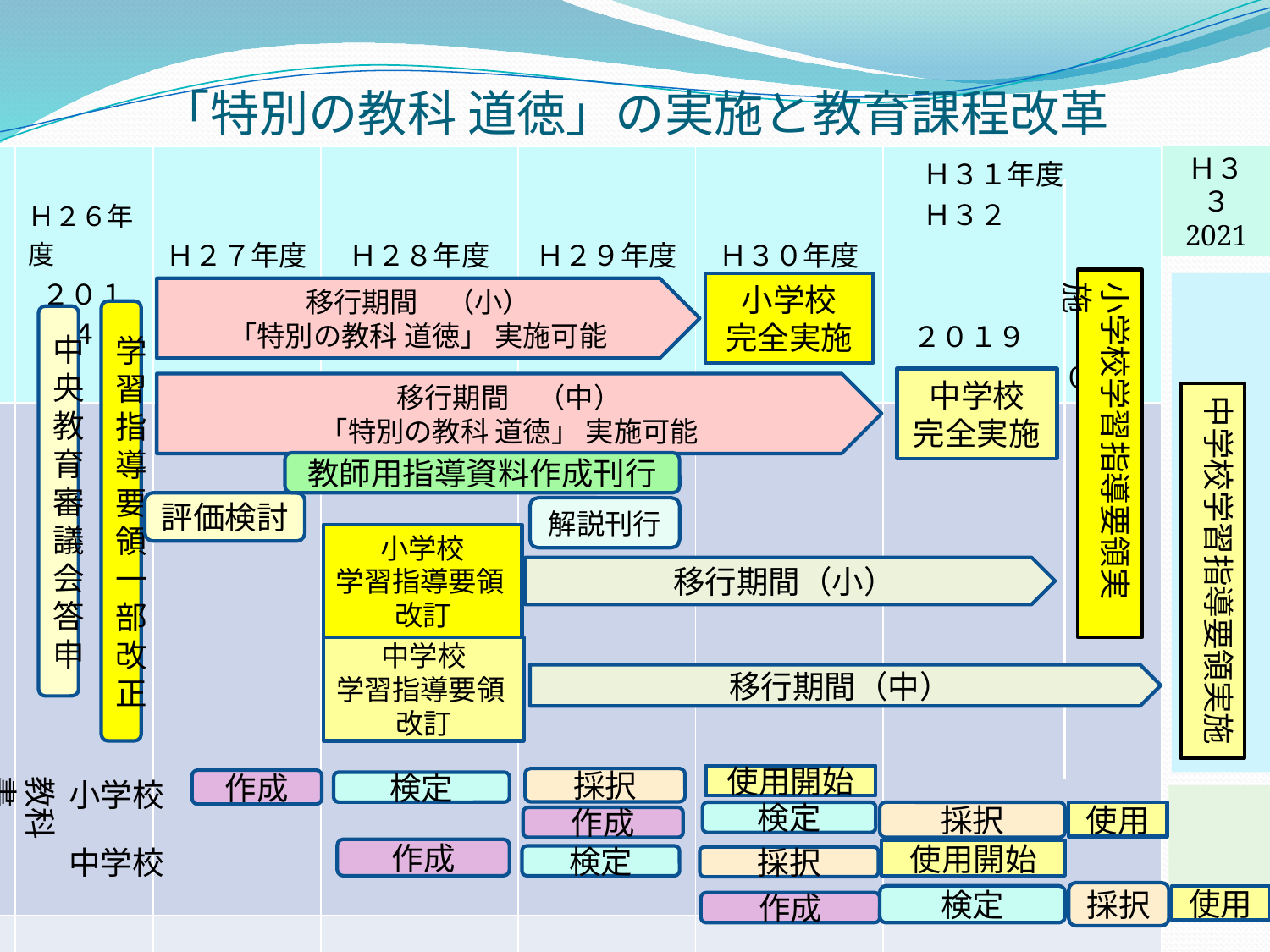

# 「特別の教科 道徳」の実施と教育課程改革
|  | Ｈ２６年度 ２０１４ | Ｈ２７年度 　２０１５ | Ｈ２８年度 ２０１６ | Ｈ２９年度 ２０１７ | Ｈ３０年度 ２０１８ | Ｈ３１年度　　　 Ｈ３２　　　　　　　　　　　　　　　　　　　 ２０１９　　 　２０２０ |
| --- | --- | --- | --- | --- | --- | --- |
|  |  |  |  |  |  |  |
|  |  |  |  |  |  |  |
Ｈ３３
2021
小学校学習指導要領実施

小学校
完全実施
移行期間　（小）
「特別の教科 道徳」 実施可能
学習指導要領一部改正
中央教育審議会答申
中学校
完全実施
移行期間　（中）
「特別の教科 道徳」 実施可能
中学校学習指導要領実施
教師用指導資料作成刊行
評価検討
解説刊行
小学校
学習指導要領
改訂
移行期間（小）
中学校
学習指導要領
改訂
移行期間（中）
教科書
使用開始
採択
小学校
作成
検定

採択
使用
検定
作成
中学校
作成
使用開始
検定
採択
採択
使用
検定
作成